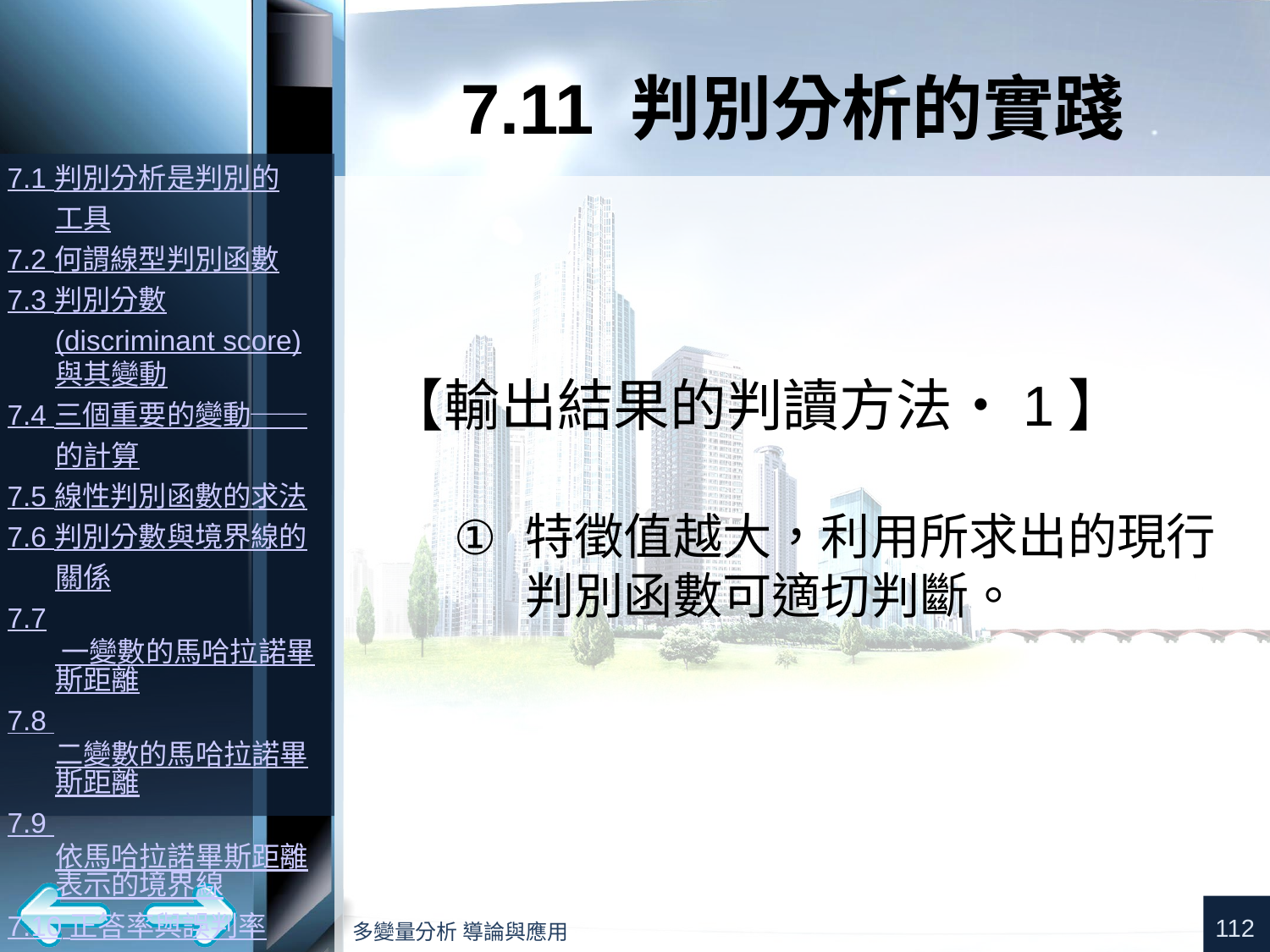

# 7.11 判別分析的實踐
【輸出結果的判讀方法•1】

特徵值越大，利用所求出的現行判別函數可適切判斷。

112
多變量分析 導論與應用